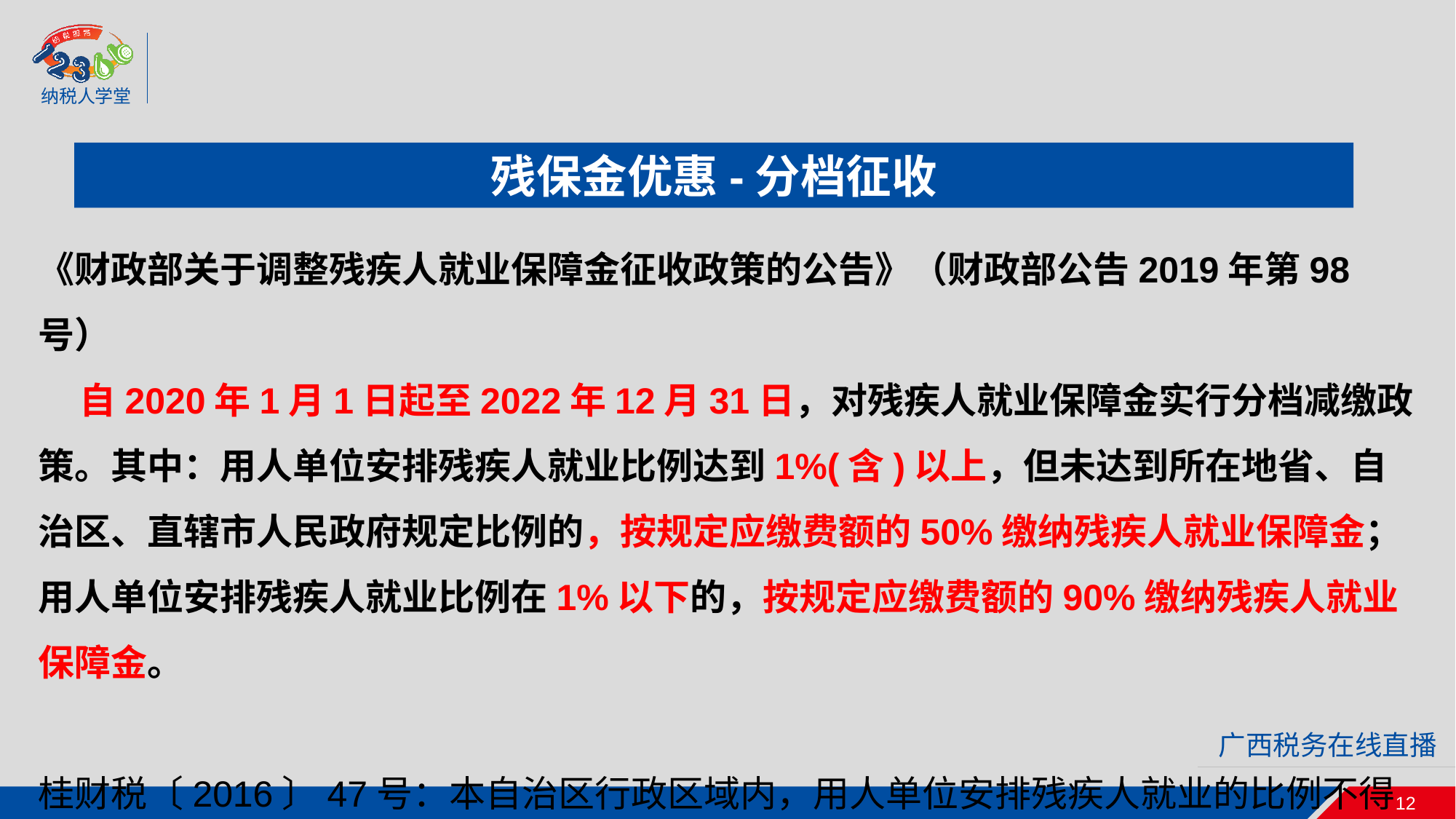

《财政部关于调整残疾人就业保障金征收政策的公告》（财政部公告2019年第98号）
    自2020年1月1日起至2022年12月31日，对残疾人就业保障金实行分档减缴政策。其中：用人单位安排残疾人就业比例达到1%(含)以上，但未达到所在地省、自治区、直辖市人民政府规定比例的，按规定应缴费额的50%缴纳残疾人就业保障金；用人单位安排残疾人就业比例在1%以下的，按规定应缴费额的90%缴纳残疾人就业保障金。

桂财税〔2016〕47号：本自治区行政区域内，用人单位安排残疾人就业的比例不得低于本单位在职职工总数的1.5%，达不到规定比例的应当缴纳残保金。
残保金优惠-分档征收